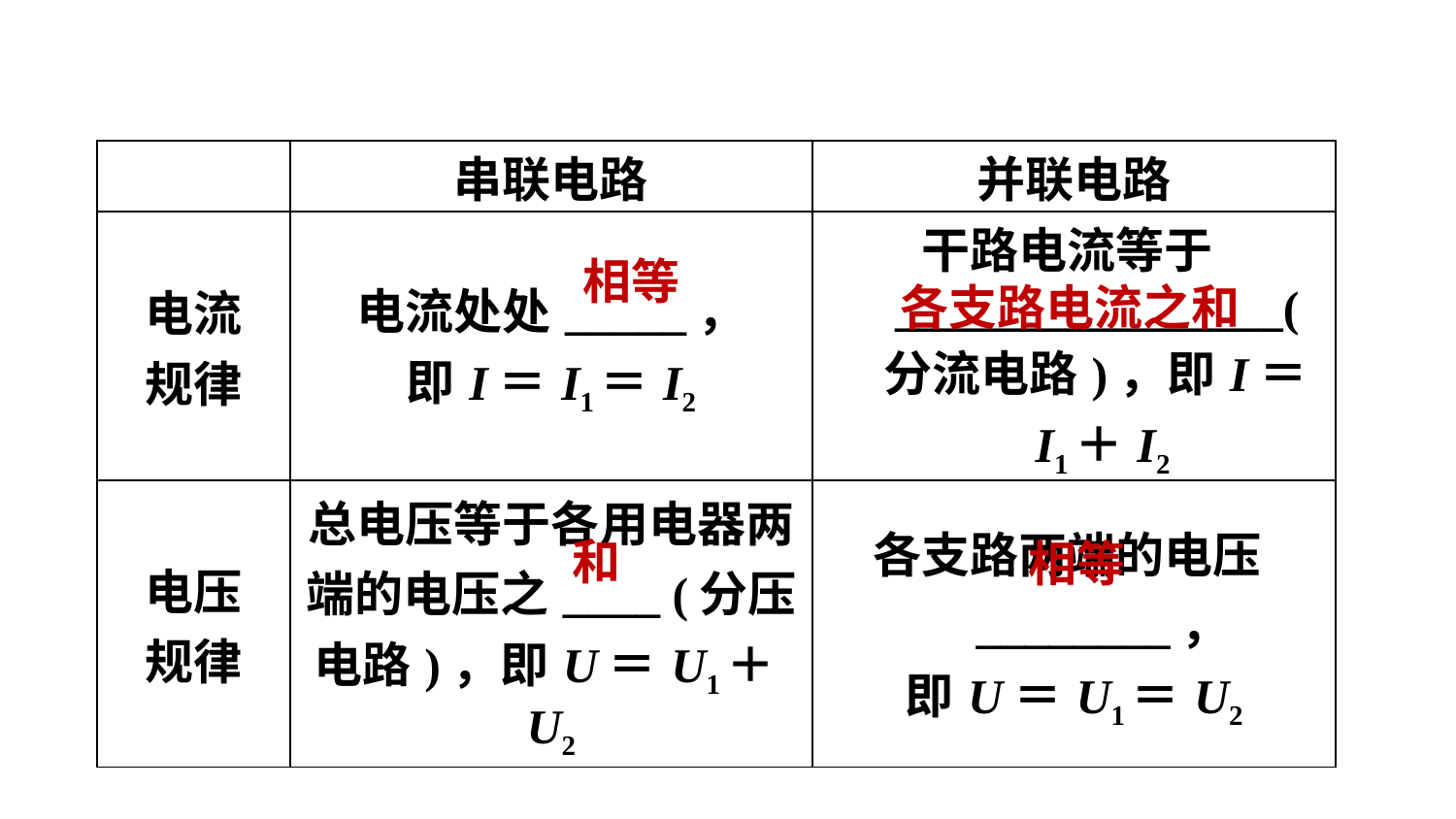

|  | 串联电路 | 并联电路 |
| --- | --- | --- |
| 电流 规律 | 电流处处\_\_\_\_\_， 即I＝I1＝I2 | 干路电流等于\_\_\_\_\_\_\_\_\_\_\_\_\_\_\_\_(分流电路)，即I＝I1＋I2 |
| 电压 规律 | 总电压等于各用电器两端的电压之\_\_\_\_ (分压电路)，即U＝U1＋U2 | 各支路两端的电压\_\_\_\_\_\_\_\_， 即U＝U1＝U2 |
相等
各支路电流之和
和
相等